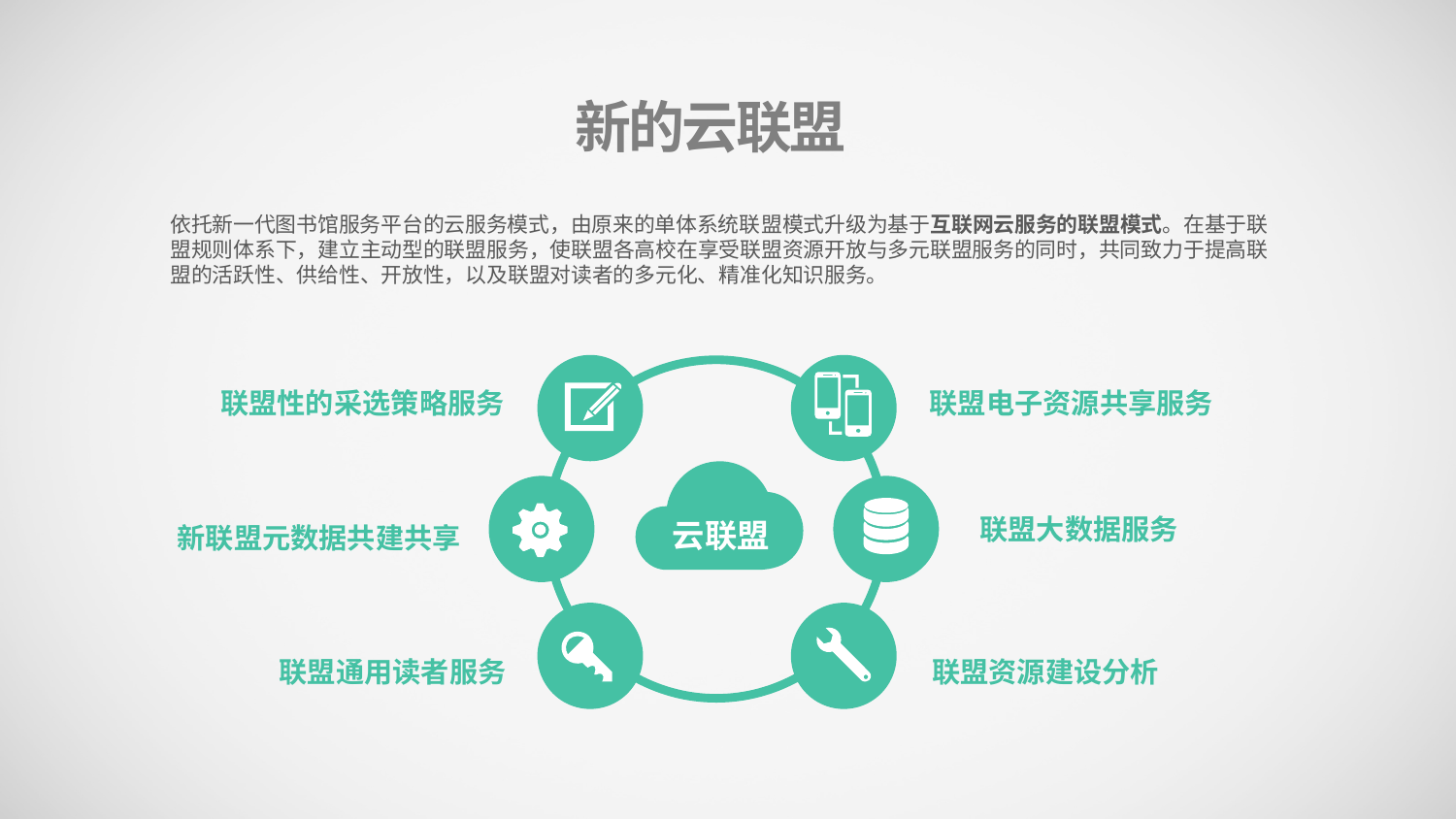

新的云联盟
依托新一代图书馆服务平台的云服务模式，由原来的单体系统联盟模式升级为基于互联网云服务的联盟模式。在基于联盟规则体系下，建立主动型的联盟服务，使联盟各高校在享受联盟资源开放与多元联盟服务的同时，共同致力于提高联盟的活跃性、供给性、开放性，以及联盟对读者的多元化、精准化知识服务。

联盟性的采选策略服务
联盟电子资源共享服务

联盟大数据服务
云联盟
新联盟元数据共建共享

联盟资源建设分析
联盟通用读者服务